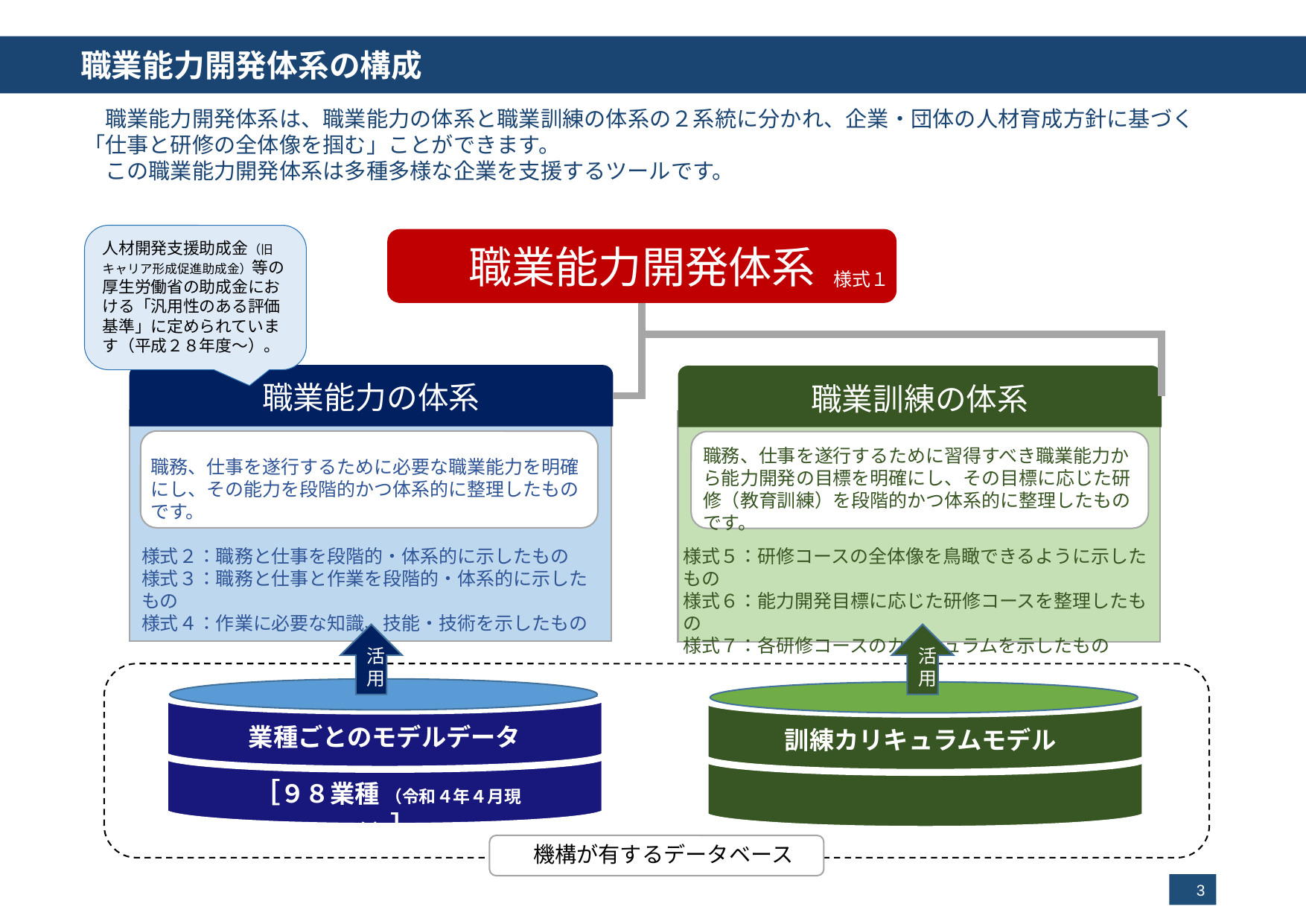

職業能力開発体系の構成
　職業能力開発体系は、職業能力の体系と職業訓練の体系の２系統に分かれ、企業・団体の人材育成方針に基づく「仕事と研修の全体像を掴む」ことができます。
　この職業能力開発体系は多種多様な企業を支援するツールです。
人材開発支援助成金（旧キャリア形成促進助成金）等の厚生労働省の助成金における「汎用性のある評価基準」に定められています（平成２８年度～）。
職業能力開発体系
様式１
職業能力の体系

職業訓練の体系

職務、仕事を遂行するために習得すべき職業能力から能力開発の目標を明確にし、その目標に応じた研修（教育訓練）を段階的かつ体系的に整理したものです。
職務、仕事を遂行するために必要な職業能力を明確にし、その能力を段階的かつ体系的に整理したものです。
様式２：職務と仕事を段階的・体系的に示したもの
様式３：職務と仕事と作業を段階的・体系的に示したもの
様式４：作業に必要な知識、技能・技術を示したもの
様式５：研修コースの全体像を鳥瞰できるように示したもの
様式６：能力開発目標に応じた研修コースを整理したもの
様式７：各研修コースのカリキュラムを示したもの
活用
活用

業種ごとのモデルデータ
訓練カリキュラムモデル
［９８業種 （令和４年４月現在）］

機構が有するデータベース
3